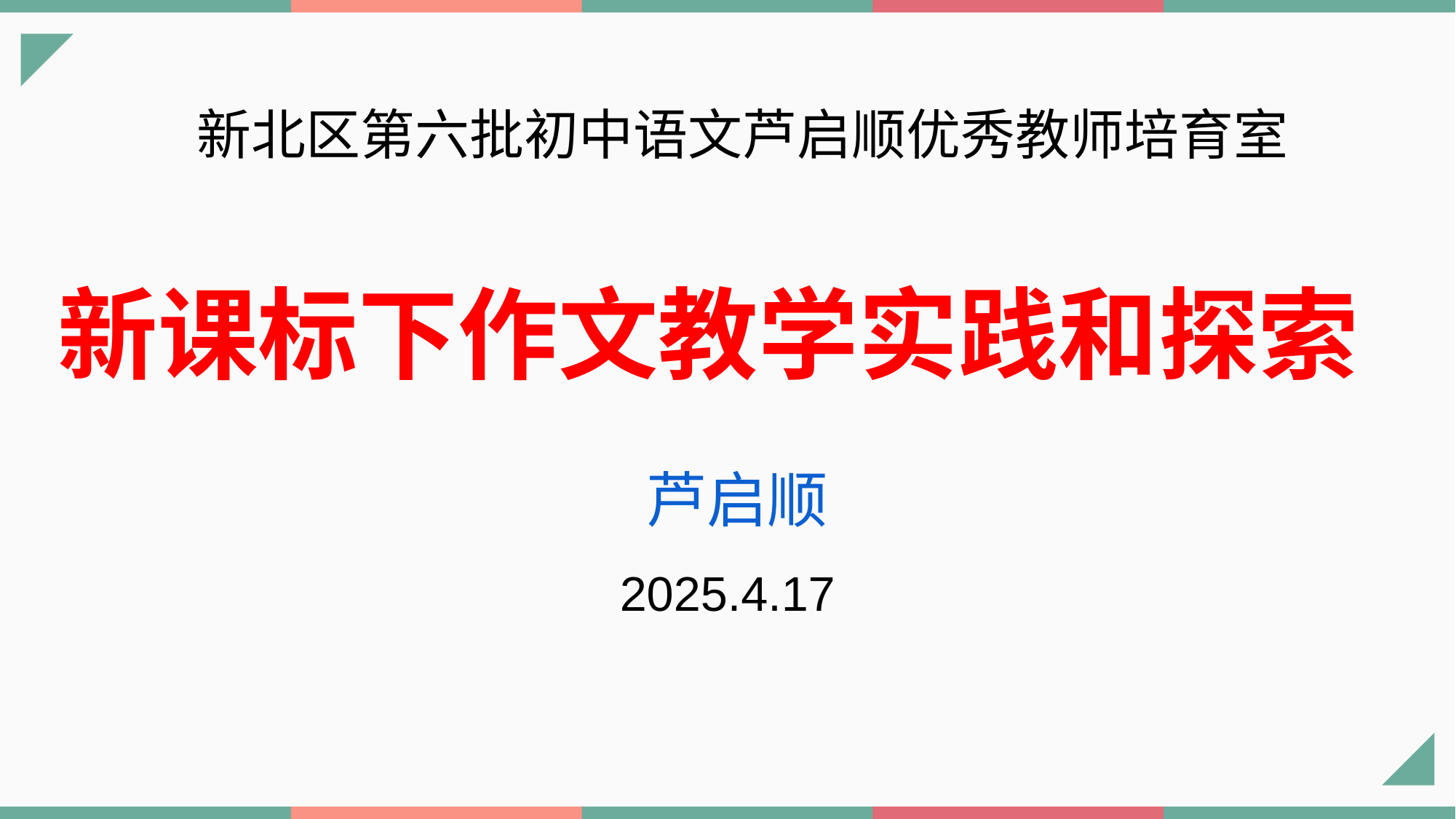

新北区第六批初中语文芦启顺优秀教师培育室
新课标下作文教学实践和探索
芦启顺
2025.4.17